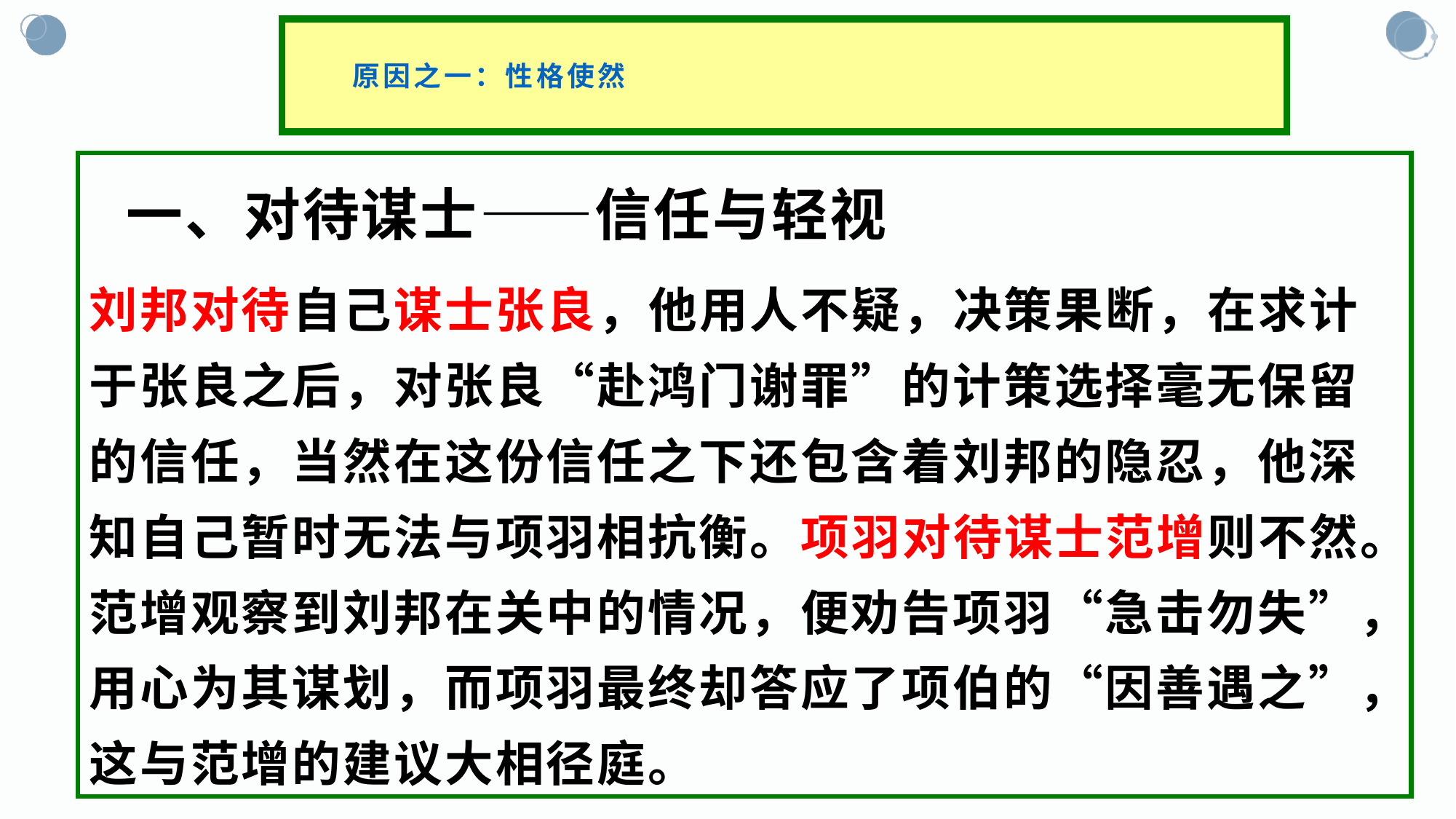

# 原因之一：性格使然
  一、对待谋士——信任与轻视
刘邦对待自己谋士张良，他用人不疑，决策果断，在求计于张良之后，对张良“赴鸿门谢罪”的计策选择毫无保留的信任，当然在这份信任之下还包含着刘邦的隐忍，他深知自己暂时无法与项羽相抗衡。项羽对待谋士范增则不然。范增观察到刘邦在关中的情况，便劝告项羽“急击勿失”，用心为其谋划，而项羽最终却答应了项伯的“因善遇之”，这与范增的建议大相径庭。